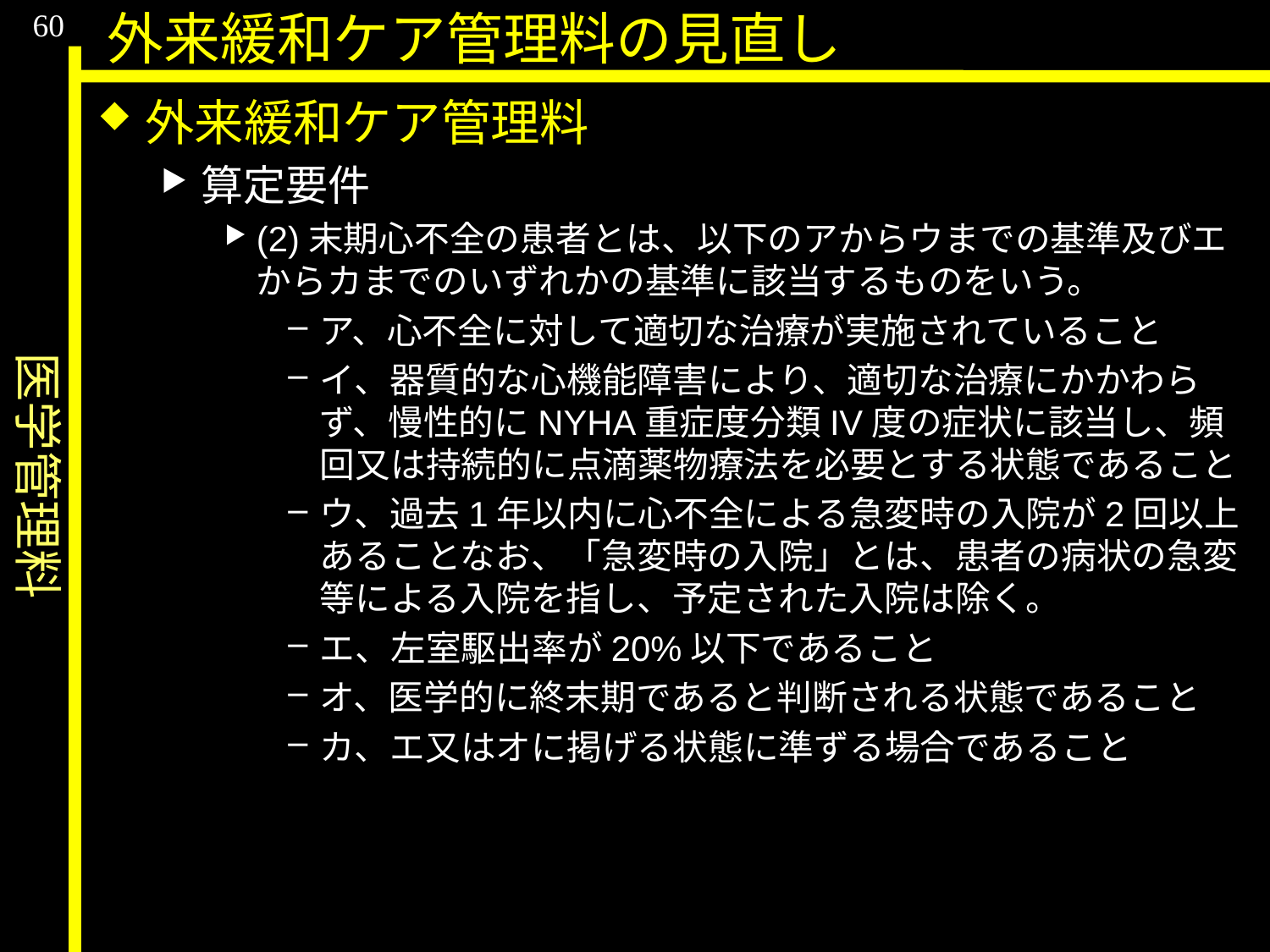

医学管理料
60
外来緩和ケア管理料の見直し

外来緩和ケア管理料
算定要件
(2)末期心不全の患者とは、以下のアからウまでの基準及びエからカまでのいずれかの基準に該当するものをいう。
ア、心不全に対して適切な治療が実施されていること
イ、器質的な心機能障害により、適切な治療にかかわらず、慢性的にNYHA重症度分類IV度の症状に該当し、頻回又は持続的に点滴薬物療法を必要とする状態であること
ウ、過去1年以内に心不全による急変時の入院が2回以上あることなお、「急変時の入院」とは、患者の病状の急変等による入院を指し、予定された入院は除く。
エ、左室駆出率が20%以下であること
オ、医学的に終末期であると判断される状態であること
カ、エ又はオに掲げる状態に準ずる場合であること